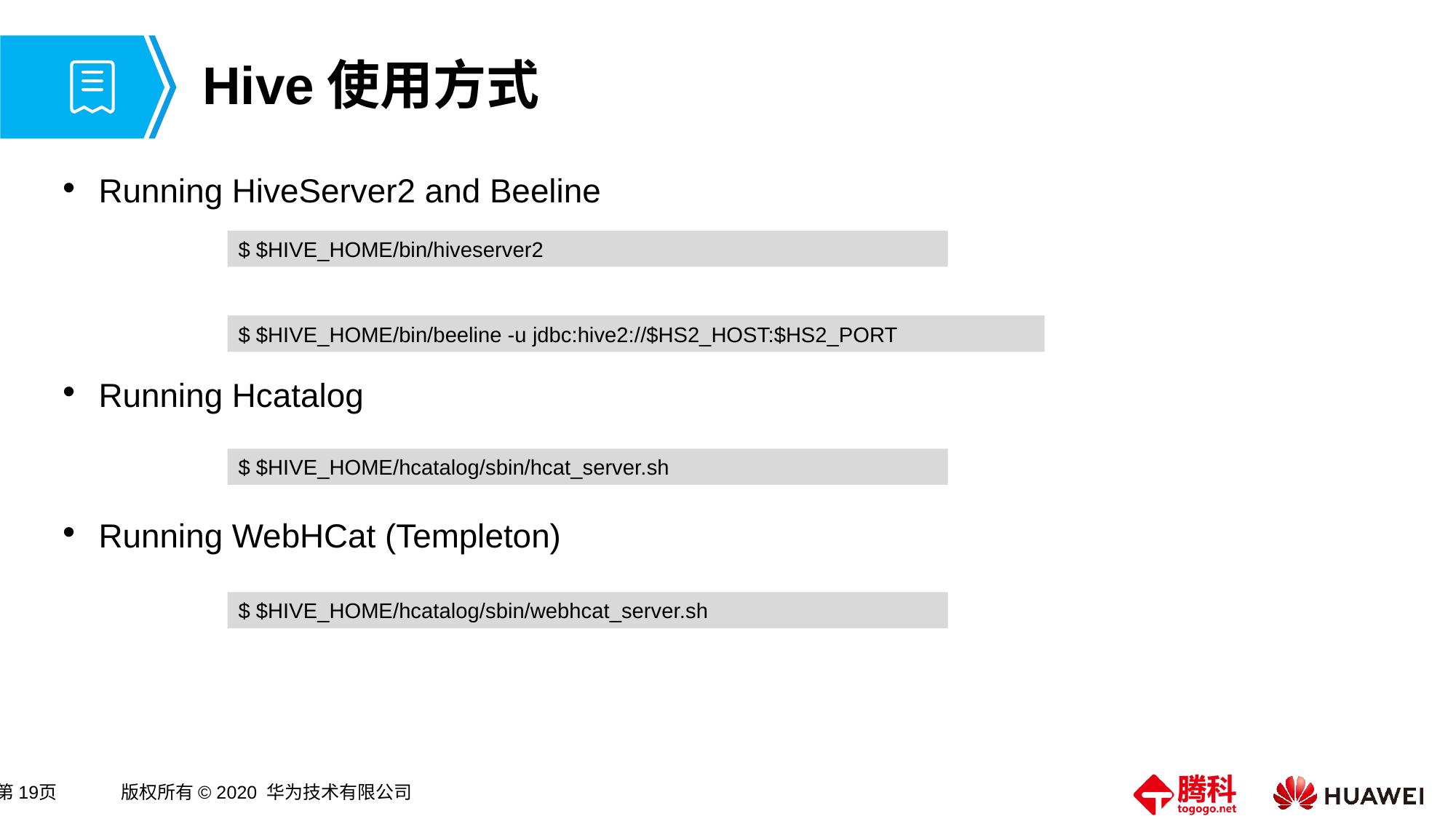

# Hive使用方式
Running HiveServer2 and Beeline

Running Hcatalog

Running WebHCat (Templeton)

$ $HIVE_HOME/bin/hiveserver2
$ $HIVE_HOME/bin/beeline -u jdbc:hive2://$HS2_HOST:$HS2_PORT
$ $HIVE_HOME/hcatalog/sbin/hcat_server.sh
$ $HIVE_HOME/hcatalog/sbin/webhcat_server.sh